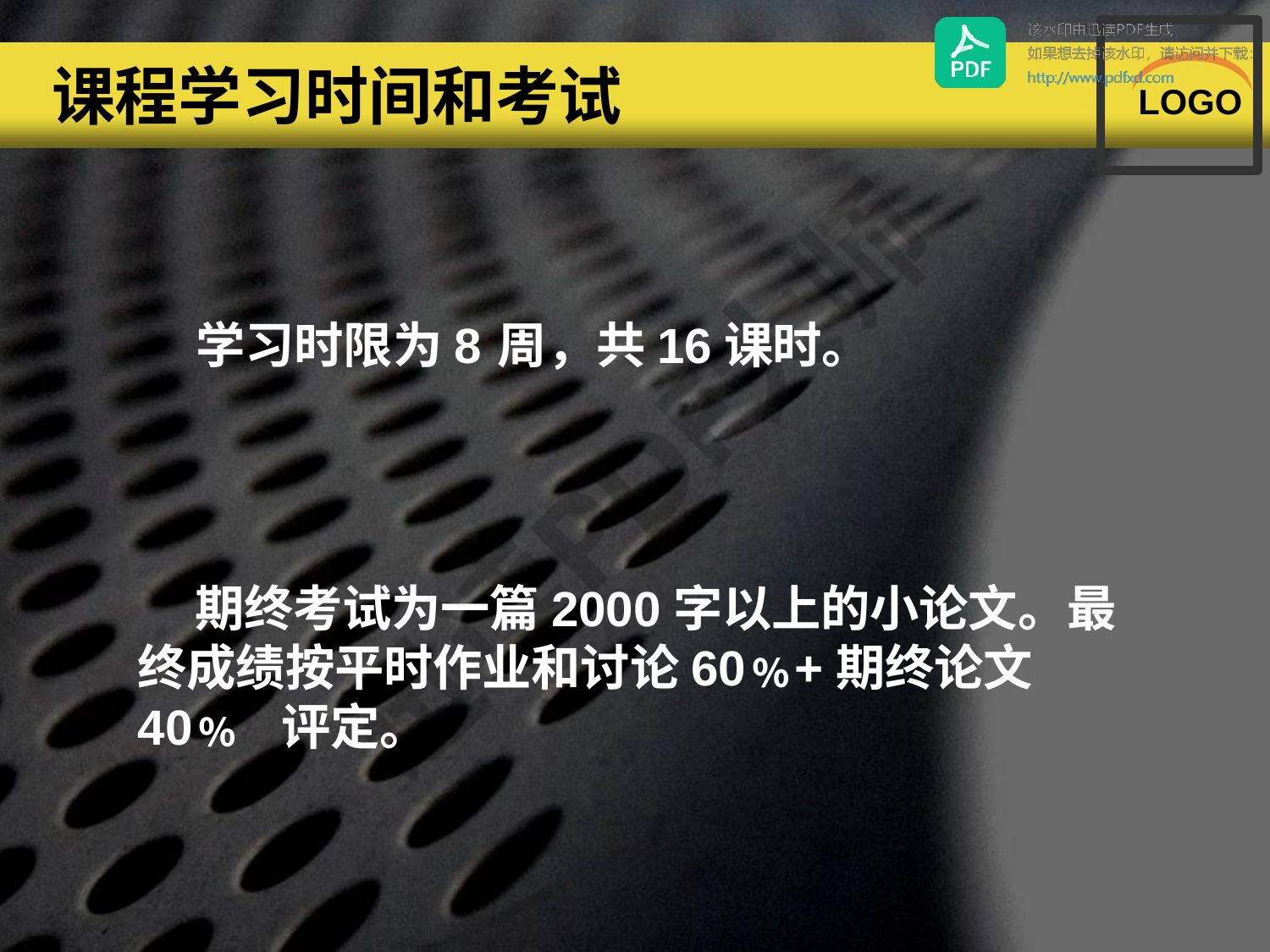

# 课程学习时间和考试
LOGO

    学习时限为8周，共16课时。

    期终考试为一篇2000字以上的小论文。最 终成绩按平时作业和讨论60﹪+期终论文40﹪  评定。